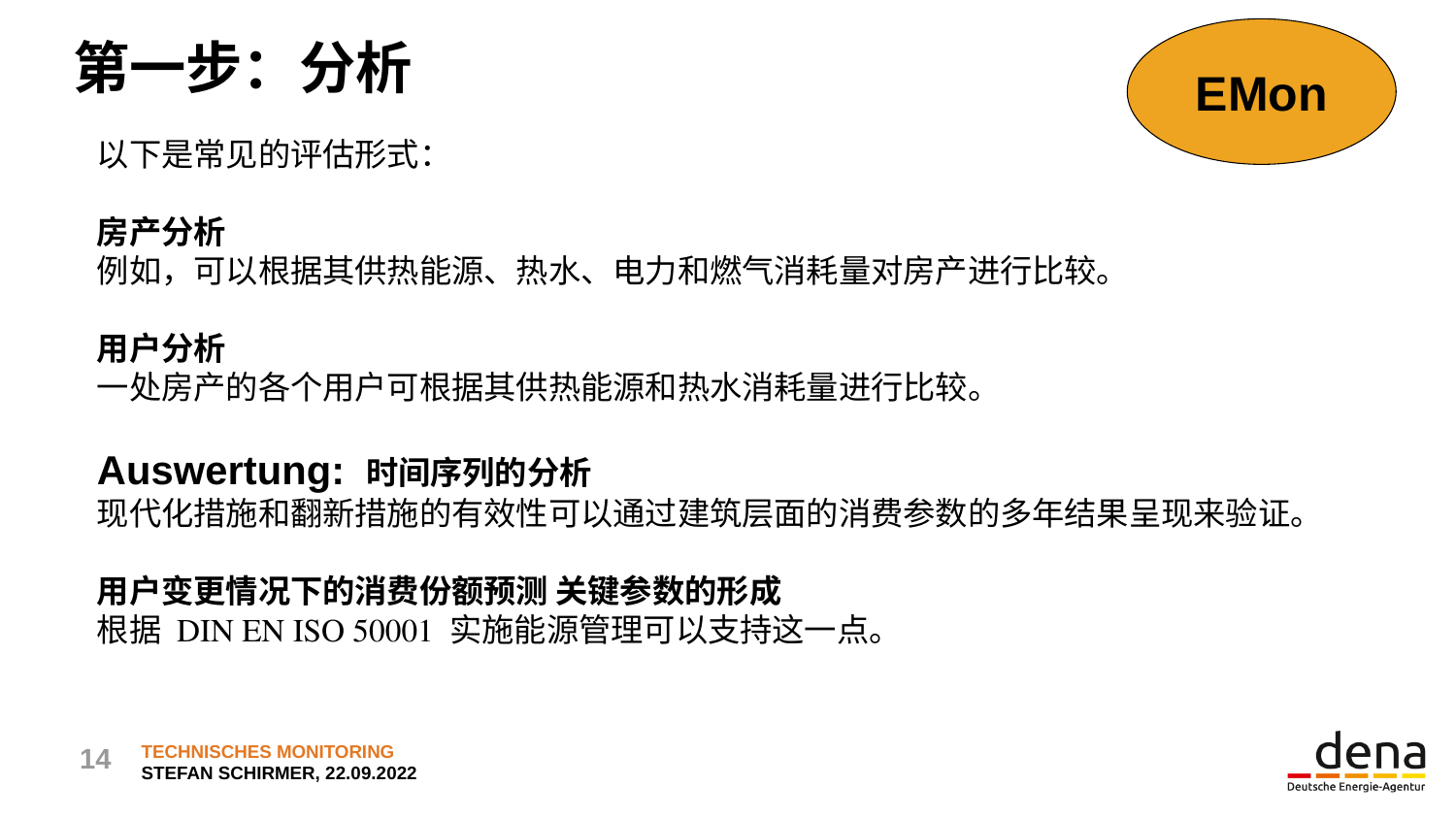

EMon
# 第一步：分析
以下是常见的评估形式：

房产分析
例如，可以根据其供热能源、热水、电力和燃气消耗量对房产进行比较。

用户分析
一处房产的各个用户可根据其供热能源和热水消耗量进行比较。

Auswertung: 时间序列的分析
现代化措施和翻新措施的有效性可以通过建筑层面的消费参数的多年结果呈现来验证。

用户变更情况下的消费份额预测 关键参数的形成
根据 DIN EN ISO 50001 实施能源管理可以支持这一点。